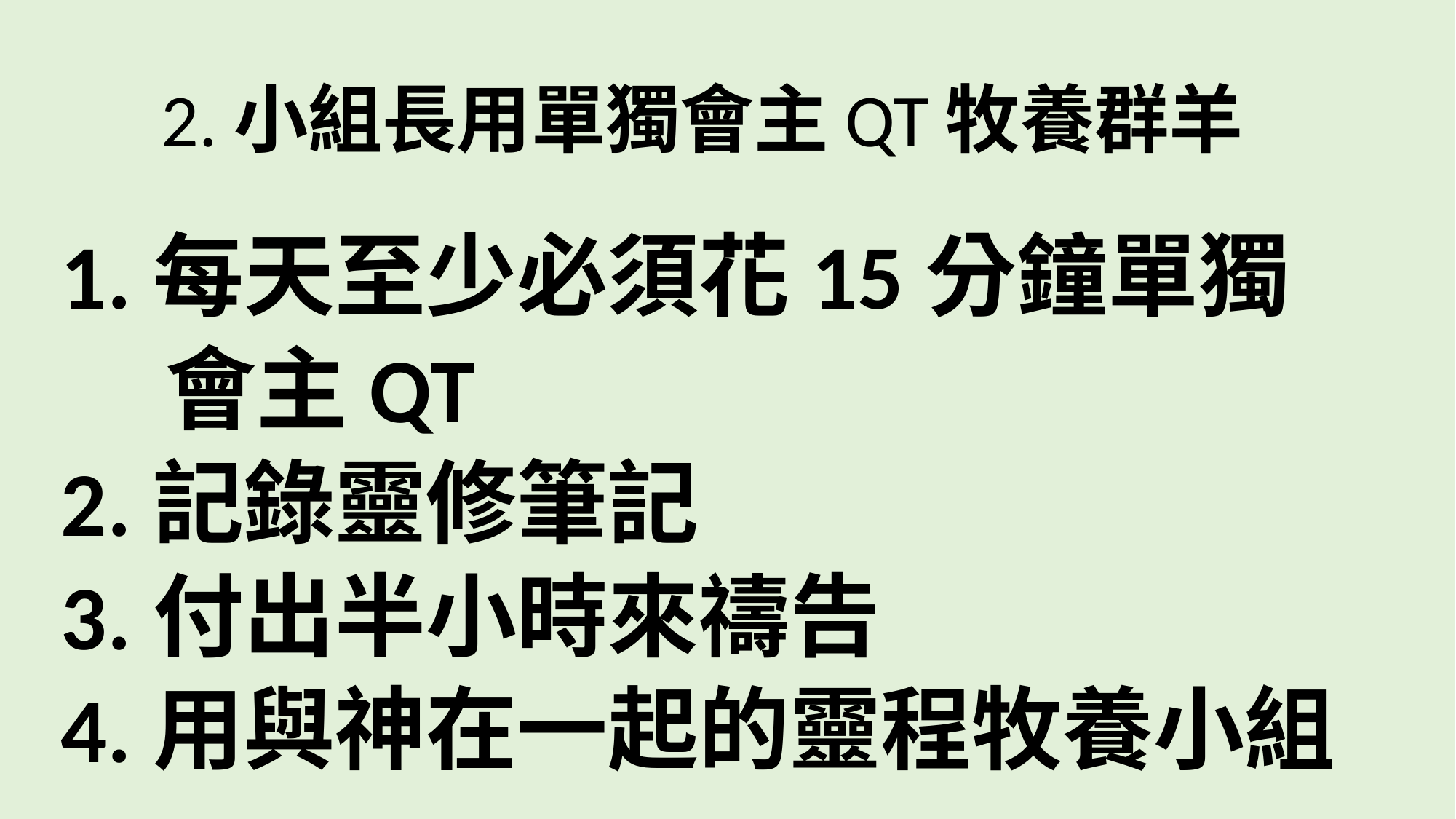

# 2.小組長用單獨會主QT牧養群羊
1.每天至少必須花15分鐘單獨
    會主QT
2.記錄靈修筆記
3.付出半小時來禱告
4.用與神在一起的靈程牧養小組